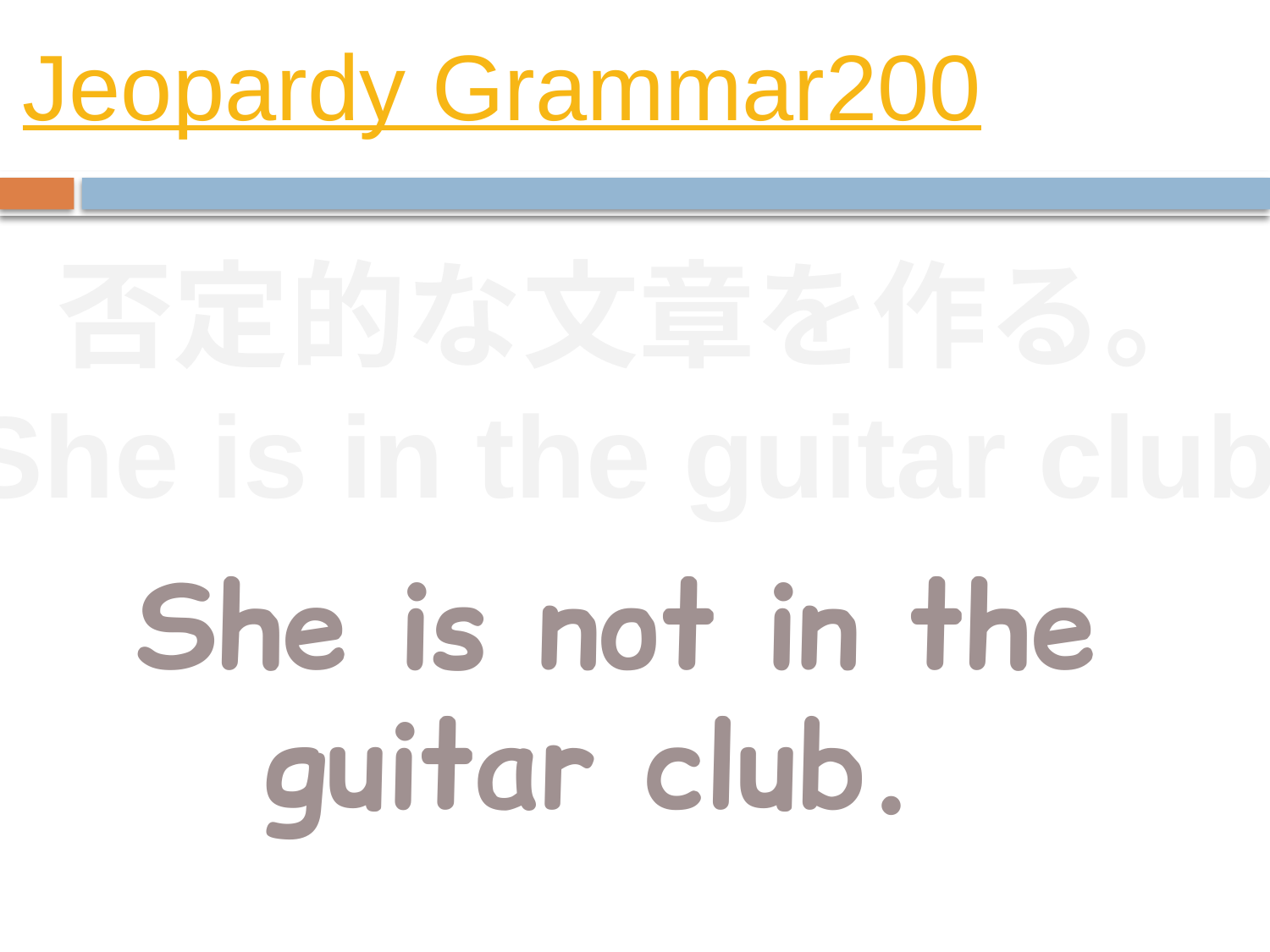

# Jeopardy Grammar200
否定的な文章を作る。
She is in the guitar club.
She is not in the guitar club.